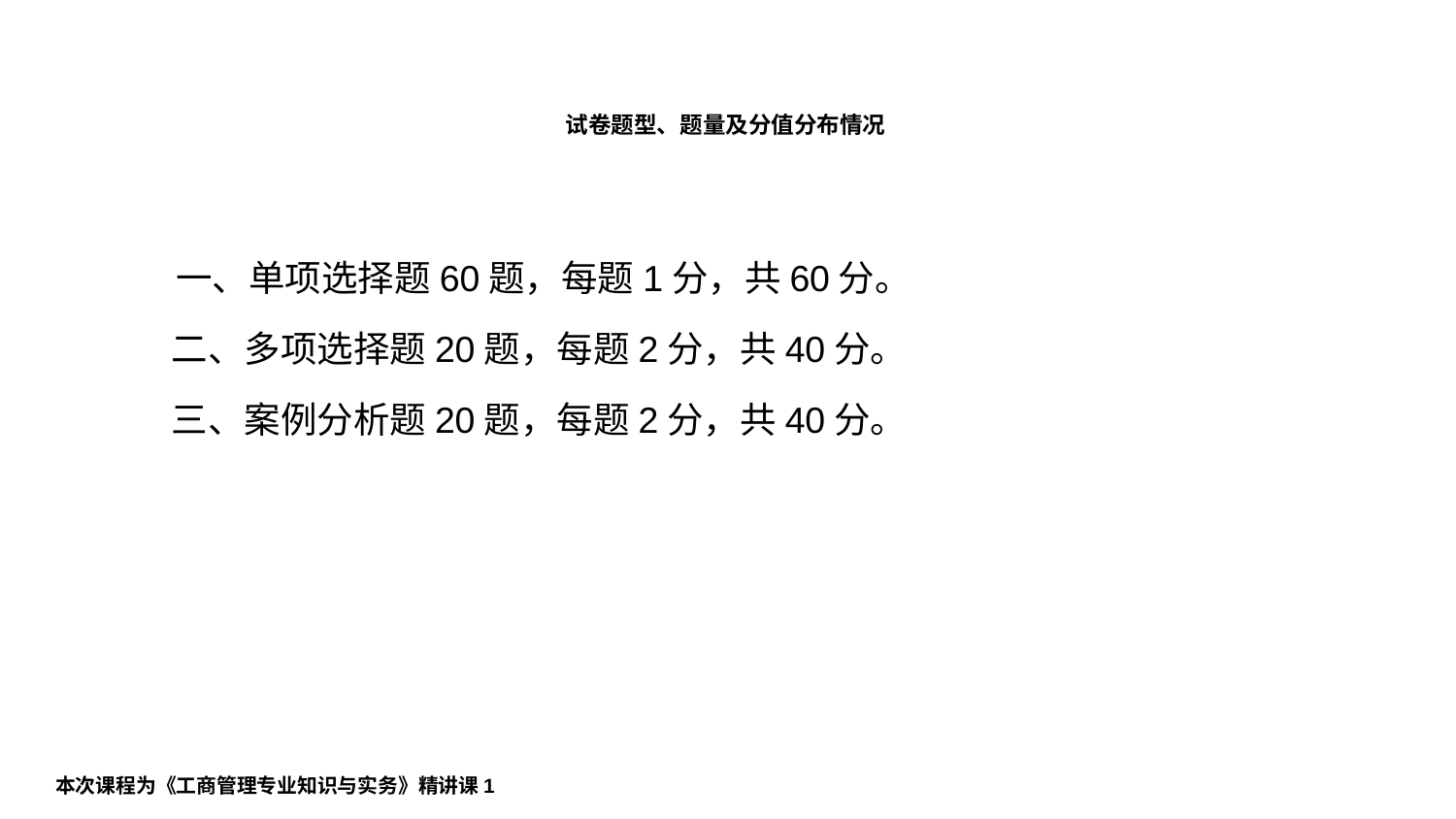

# 试卷题型、题量及分值分布情况
一、单项选择题60题，每题1分，共60分。
二、多项选择题20题，每题2分，共40分。
三、案例分析题20题，每题2分，共40分。